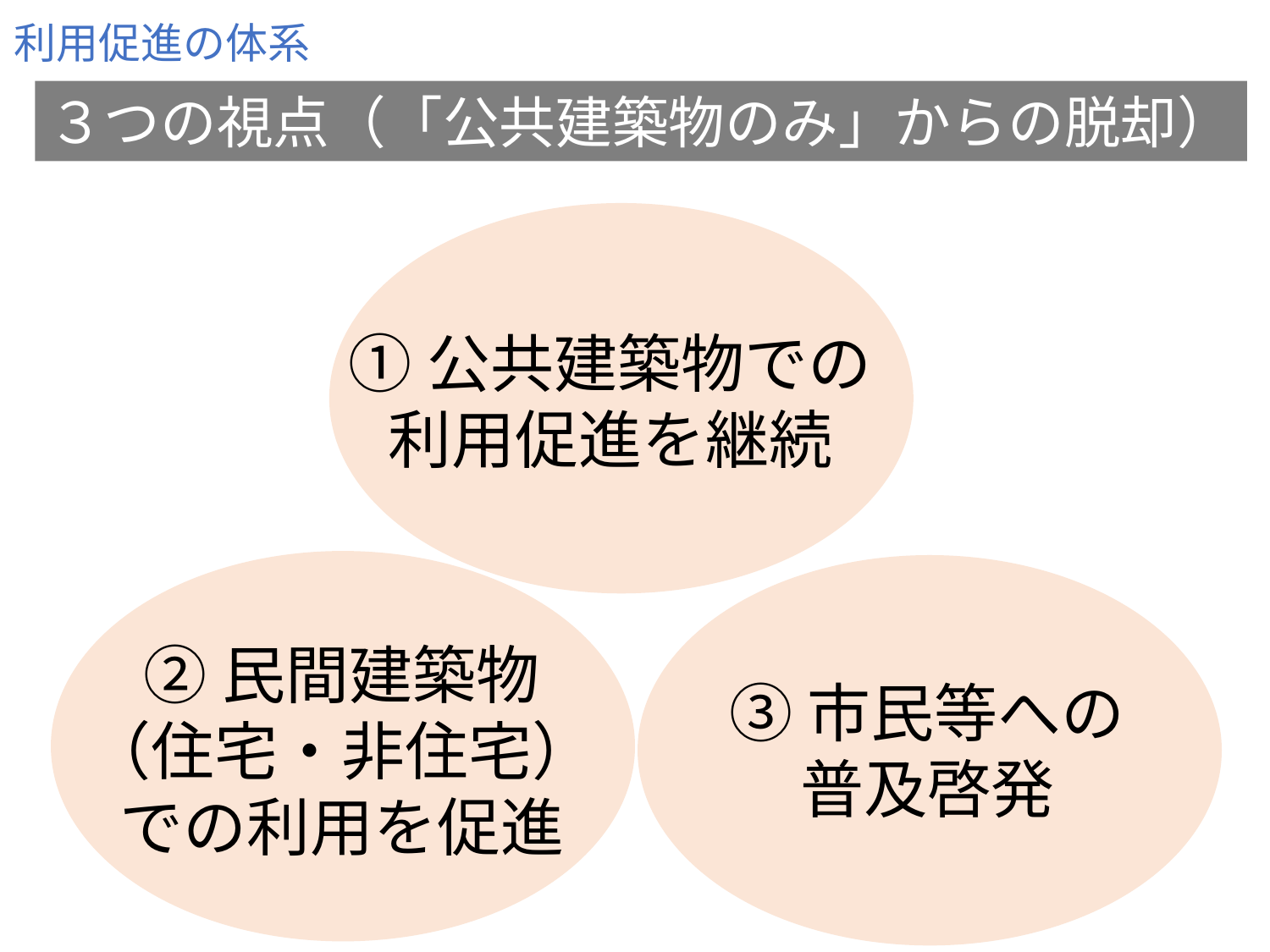

利用促進の体系
３つの視点（「公共建築物のみ」からの脱却）

①公共建築物での
利用促進を継続

②民間建築物
（住宅・非住宅）
での利用を促進
③市民等への
普及啓発